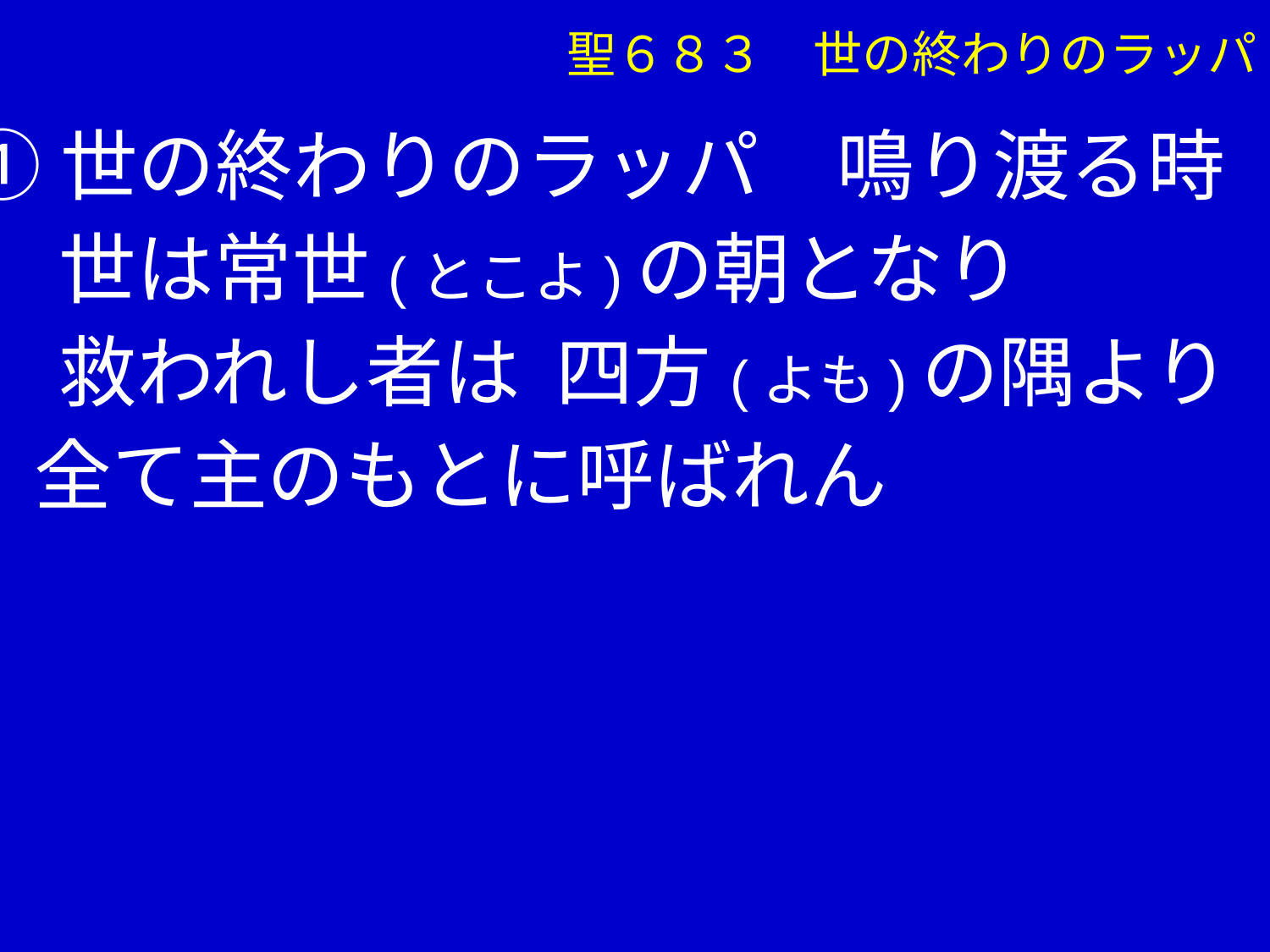

聖６８３　世の終わりのラッパ
①世の終わりのラッパ　鳴り渡る時
　 世は常世(とこよ)の朝となり
　 救われし者は  四方(よも)の隅より
   全て主のもとに呼ばれん